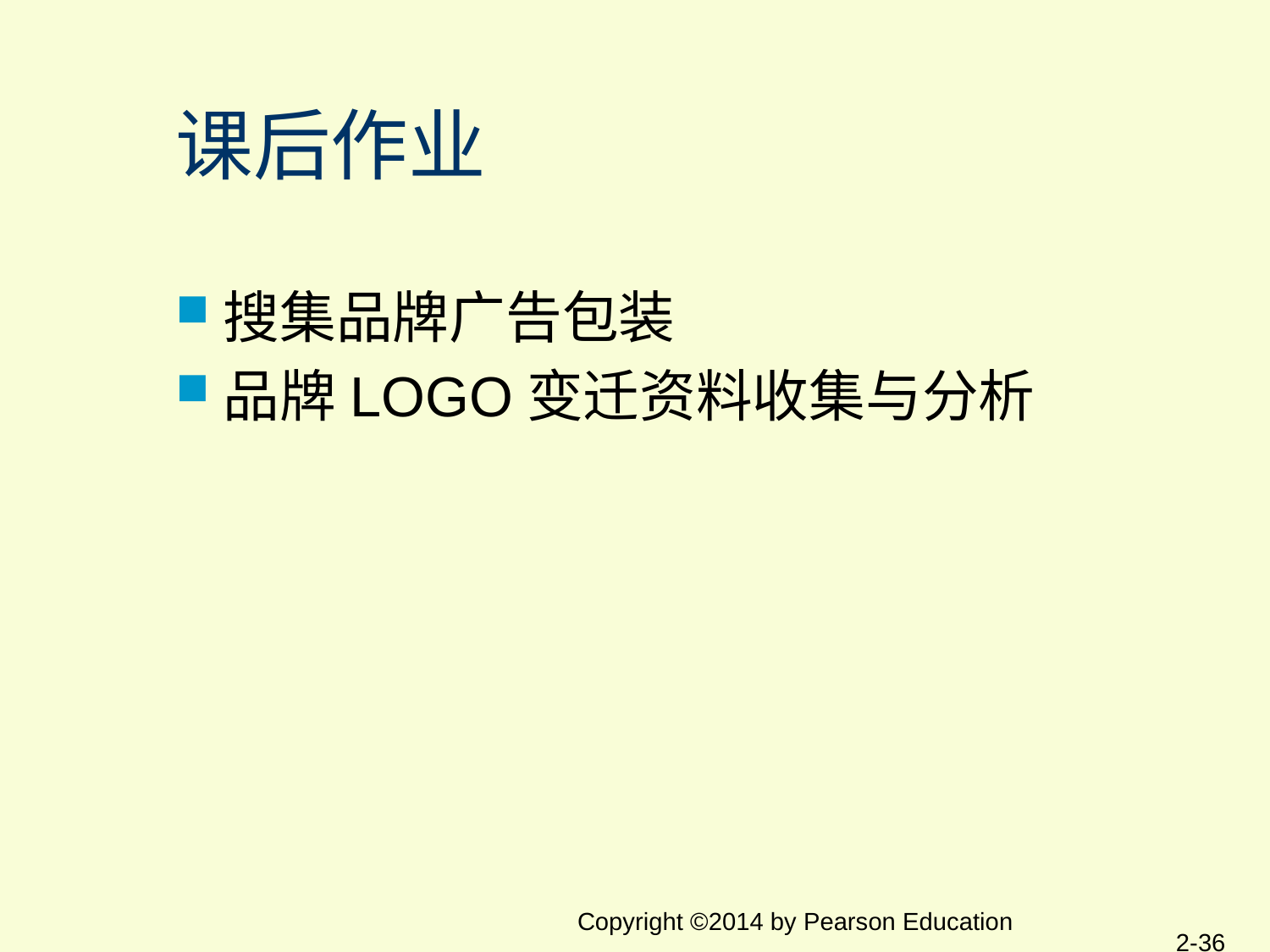

# 课后作业
搜集品牌广告包装
品牌LOGO变迁资料收集与分析
Copyright ©2014 by Pearson Education
2-36